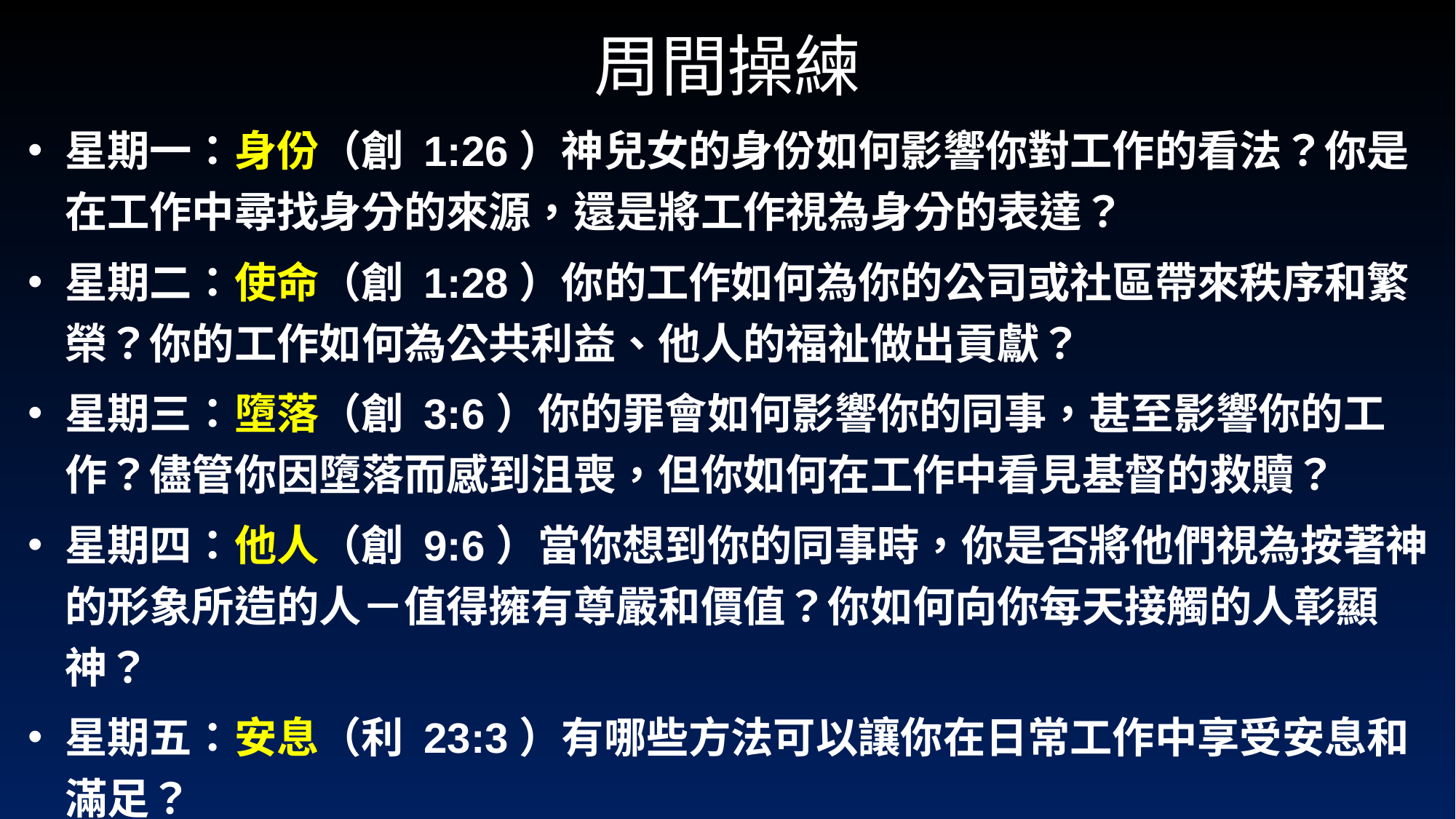

# 周間操練
星期一：身份（創 1:26）神兒女的身份如何影響你對工作的看法？你是在工作中尋找身分的來源，還是將工作視為身分的表達？
星期二：使命（創 1:28）你的工作如何為你的公司或社區帶來秩序和繁榮？你的工作如何為公共利益、他人的福祉做出貢獻？
星期三：墮落（創 3:6）你的罪會如何影響你的同事，甚至影響你的工作？儘管你因墮落而感到沮喪，但你如何在工作中看見基督的救贖？
星期四：他人（創 9:6）當你想到你的同事時，你是否將他們視為按著神的形象所造的人－值得擁有尊嚴和價值？你如何向你每天接觸的人彰顯神？
星期五：安息（利 23:3）有哪些方法可以讓你在日常工作中享受安息和滿足？